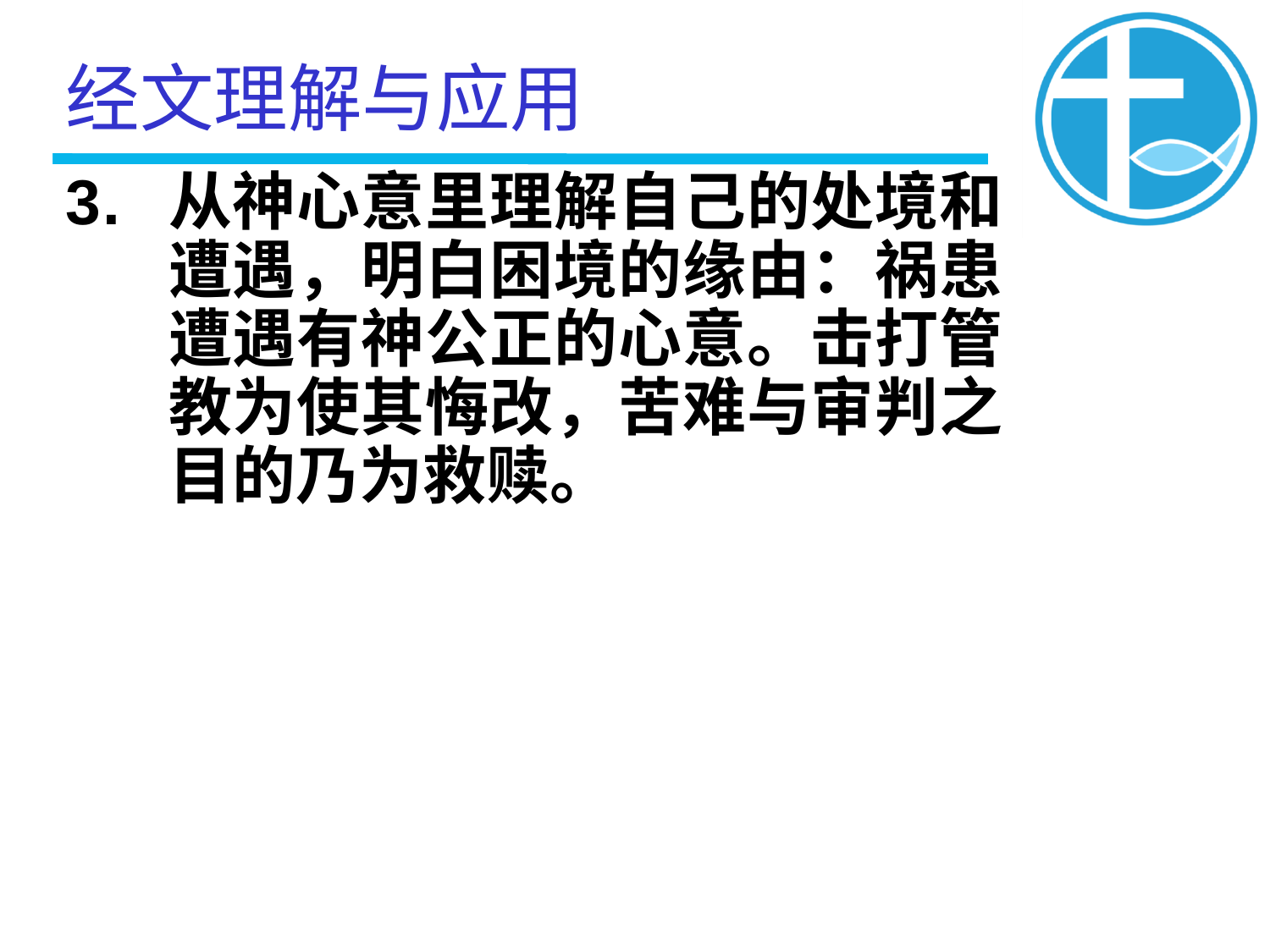

经文理解与应用

从神心意里理解自己的处境和遭遇，明白困境的缘由：祸患遭遇有神公正的心意。击打管教为使其悔改，苦难与审判之目的乃为救赎。